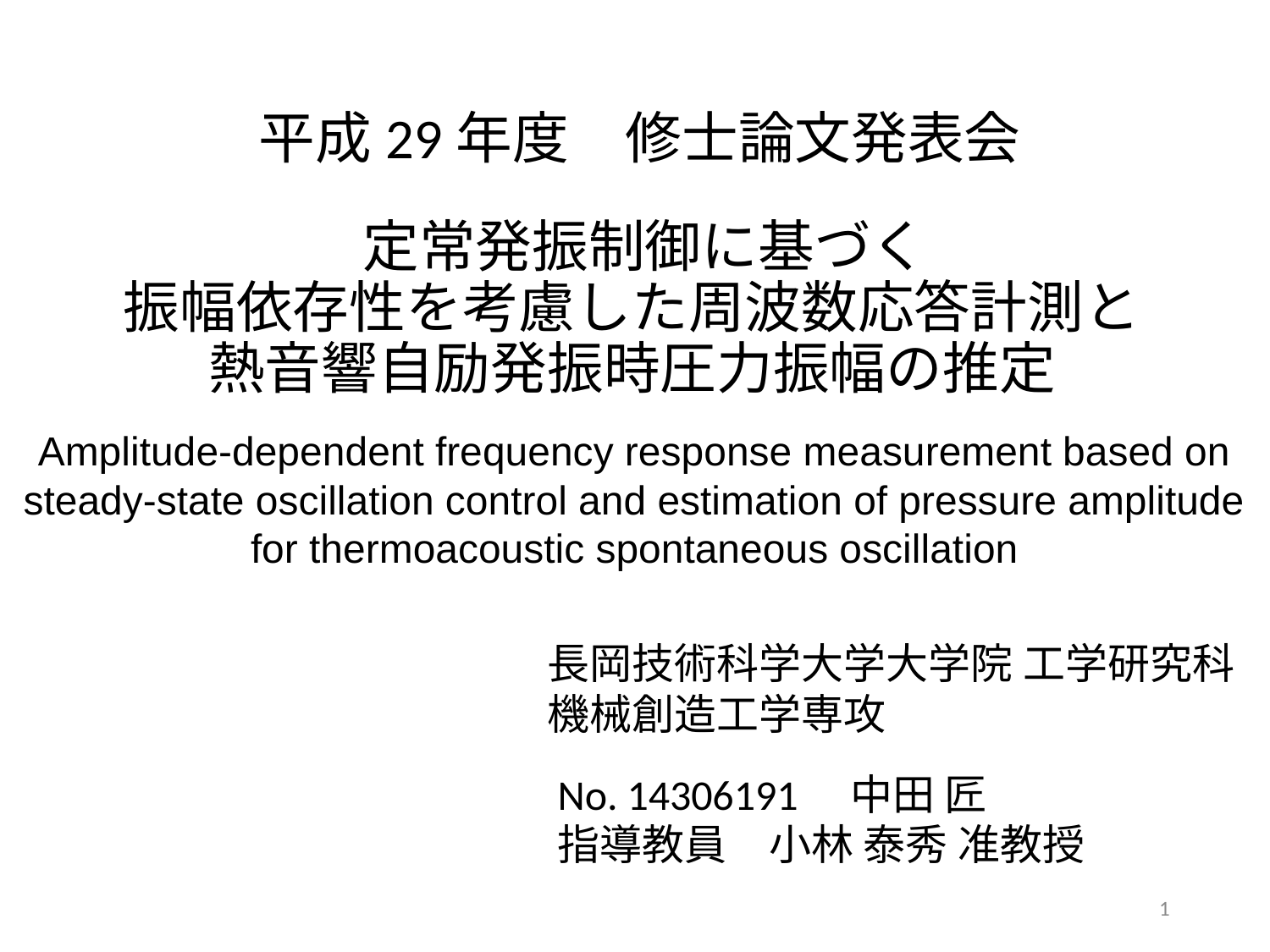

平成29年度　修士論文発表会
# 定常発振制御に基づく 振幅依存性を考慮した周波数応答計測と 熱音響自励発振時圧力振幅の推定
Amplitude-dependent frequency response measurement based on steady-state oscillation control and estimation of pressure amplitude for thermoacoustic spontaneous oscillation
長岡技術科学大学大学院 工学研究科
機械創造工学専攻
No. 14306191　中田 匠
指導教員　小林 泰秀 准教授
1